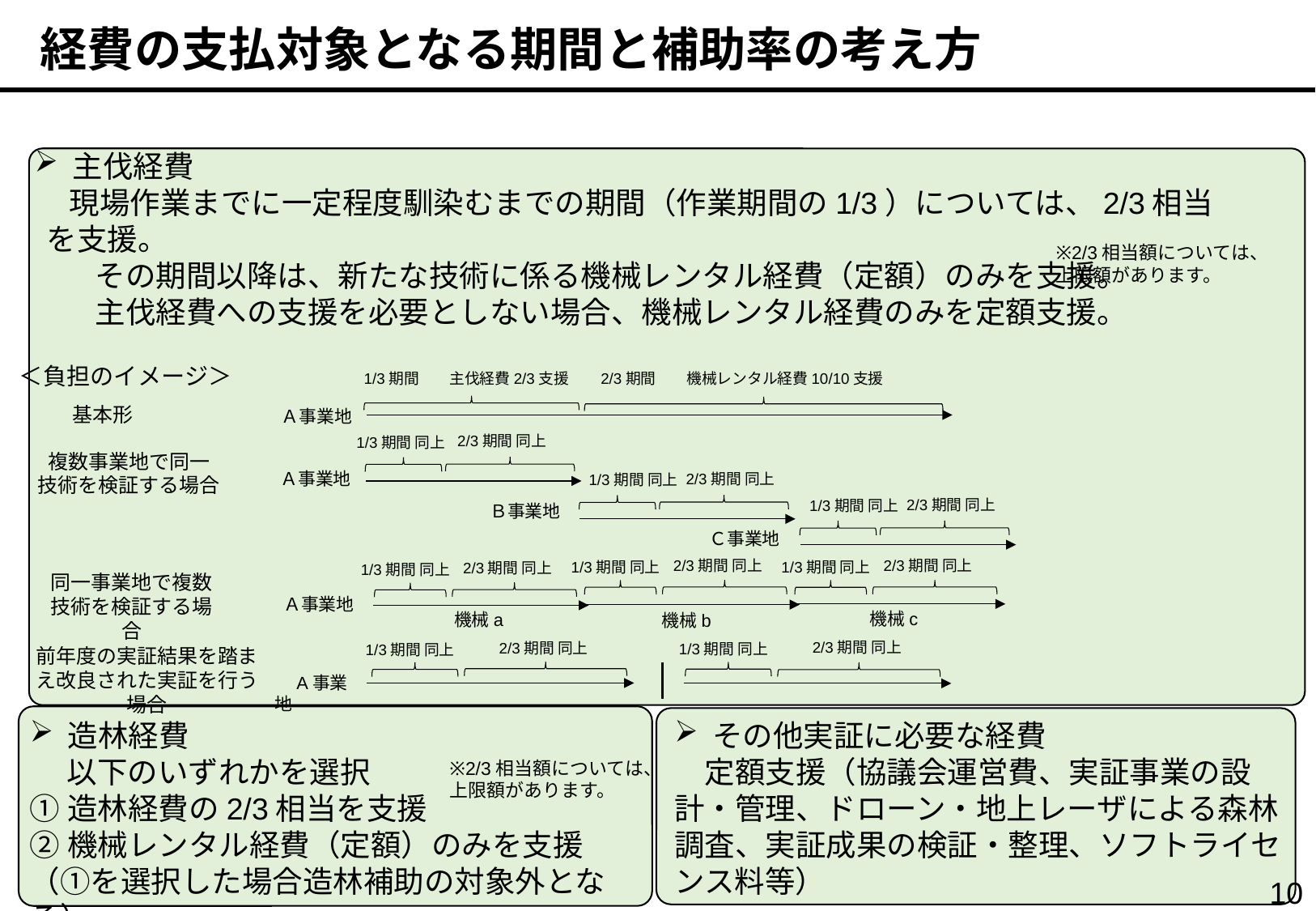

経費の支払対象となる期間と補助率の考え方
主伐経費
    現場作業までに一定程度馴染むまでの期間（作業期間の1/3）については、2/3相当を支援。
　　その期間以降は、新たな技術に係る機械レンタル経費（定額）のみを支援。
　　主伐経費への支援を必要としない場合、機械レンタル経費のみを定額支援。

※2/3相当額については、
上限額があります。

＜負担のイメージ＞
2/3期間　　機械レンタル経費10/10支援

1/3期間　　主伐経費2/3支援
基本形
Ａ事業地

2/3期間 同上

1/3期間 同上
複数事業地で同一
技術を検証する場合
Ａ事業地

2/3期間 同上
1/3期間 同上

2/3期間 同上
1/3期間 同上

Ｂ事業地
Ｃ事業地

2/3期間 同上
1/3期間 同上

2/3期間 同上
1/3期間 同上

2/3期間 同上
1/3期間 同上

同一事業地で複数技術を検証する場合
Ａ事業地
機械c
機械a
機械b

2/3期間 同上
1/3期間 同上

2/3期間 同上
1/3期間 同上
前年度の実証結果を踏まえ改良された実証を行う場合
　A事業地

造林経費
　 以下のいずれかを選択
①造林経費の2/3相当を支援
②機械レンタル経費（定額）のみを支援
（①を選択した場合造林補助の対象外となる）
その他実証に必要な経費
　定額支援（協議会運営費、実証事業の設計・管理、ドローン・地上レーザによる森林調査、実証成果の検証・整理、ソフトライセンス料等）
※2/3相当額については、
上限額があります。

10